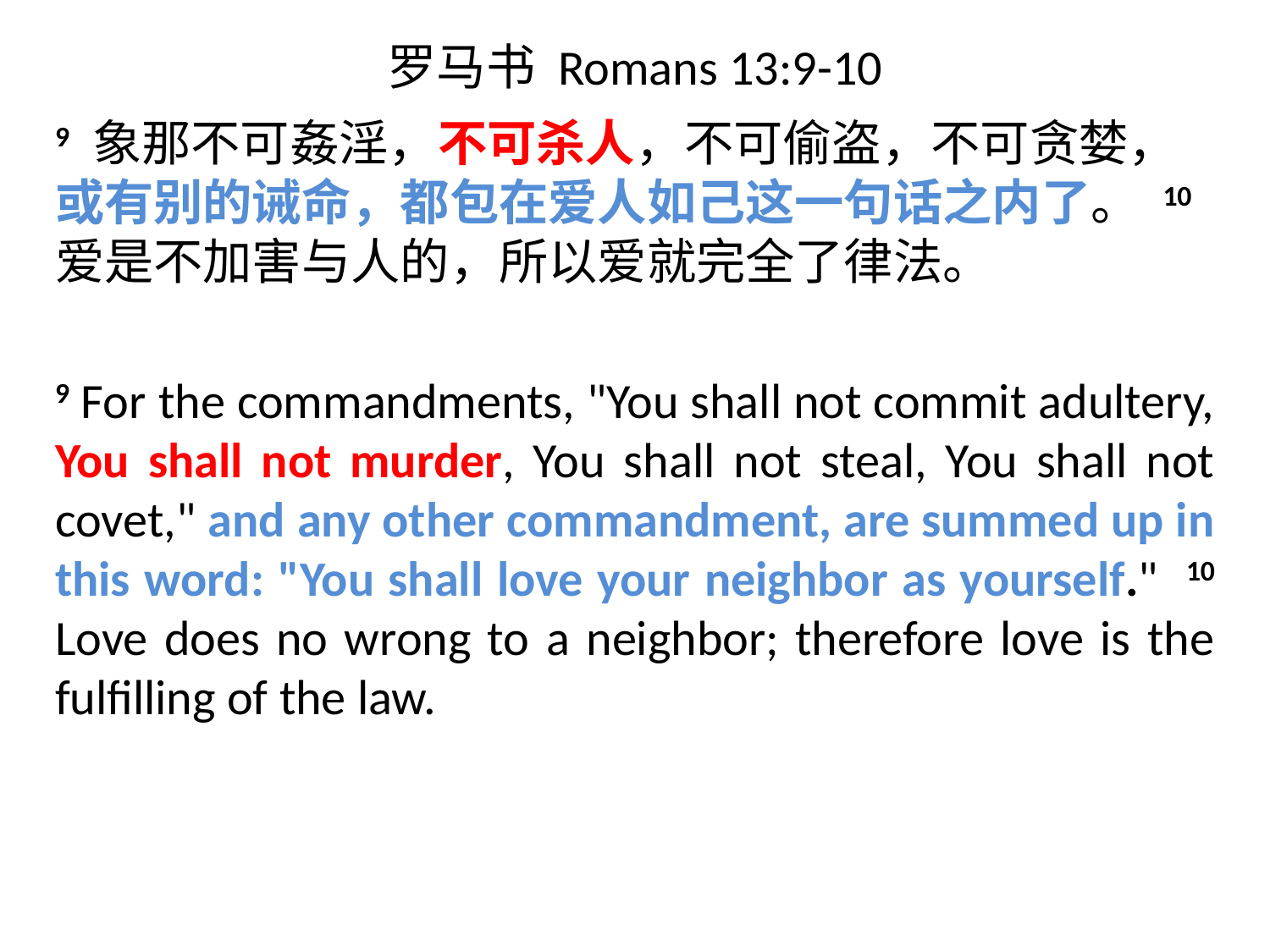

# 罗马书 Romans 13:9-10
9 象那不可姦淫，不可杀人，不可偷盗，不可贪婪，或有别的诫命，都包在爱人如己这一句话之内了。 10 爱是不加害与人的，所以爱就完全了律法。

9 For the commandments, "You shall not commit adultery, You shall not murder, You shall not steal, You shall not covet," and any other commandment, are summed up in this word: "You shall love your neighbor as yourself."  10 Love does no wrong to a neighbor; therefore love is the fulfilling of the law.